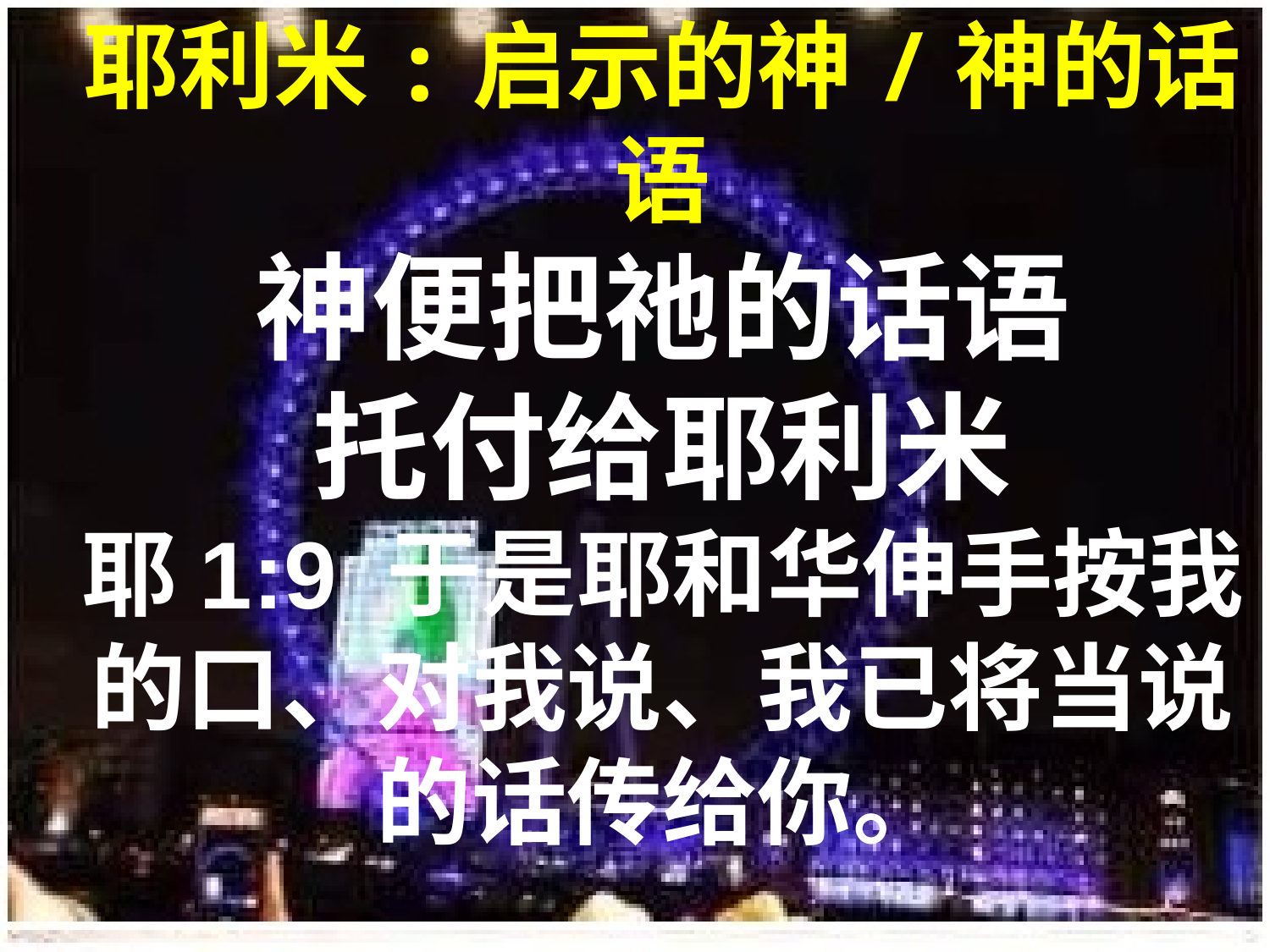

耶利米:启示的神/神的话语
神便把祂的话语
托付给耶利米
耶1:9 于是耶和华伸手按我的口、对我说、我已将当说的话传给你。